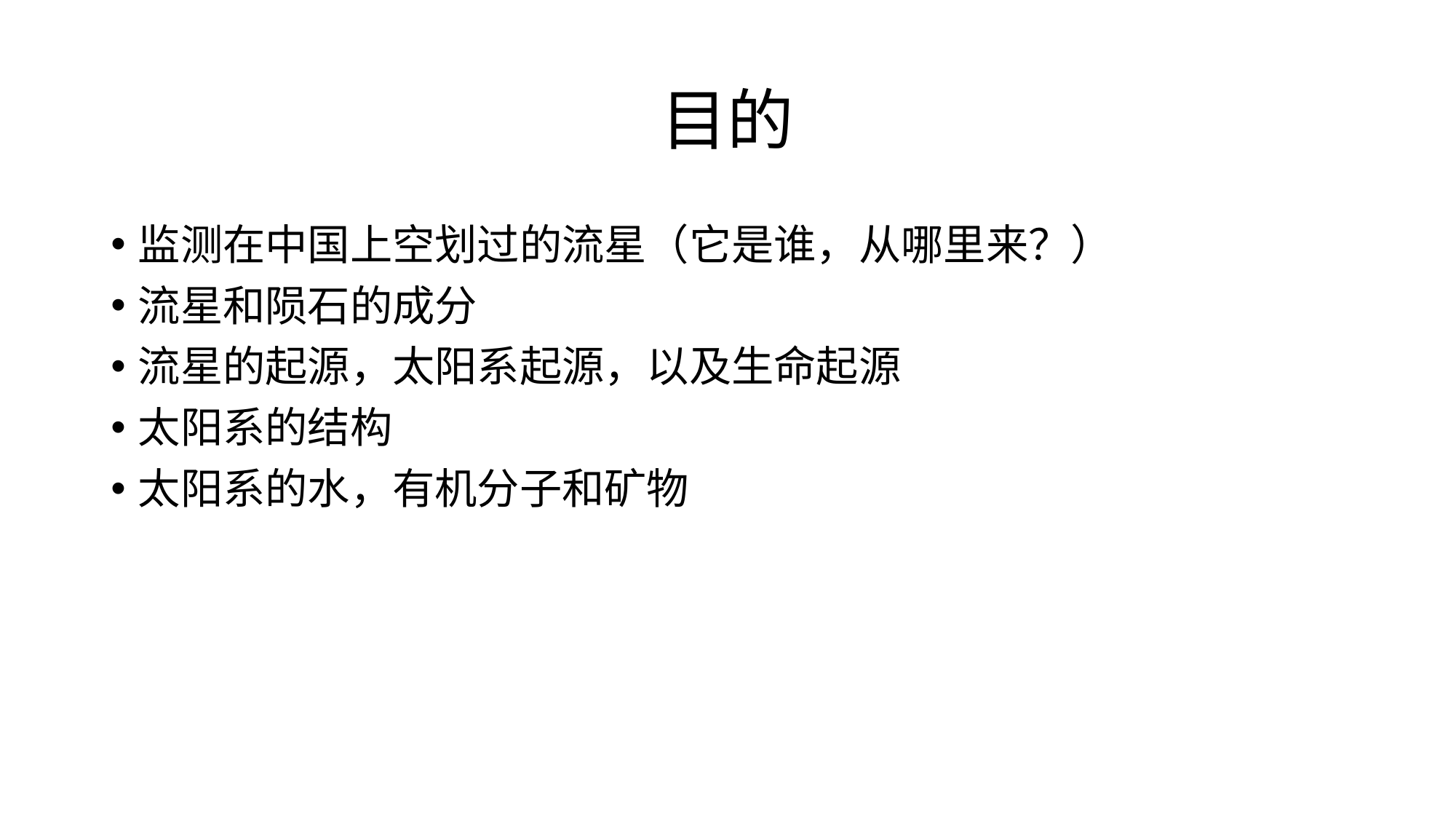

# 目的
监测在中国上空划过的流星（它是谁，从哪里来？）
流星和陨石的成分
流星的起源，太阳系起源，以及生命起源
太阳系的结构
太阳系的水，有机分子和矿物